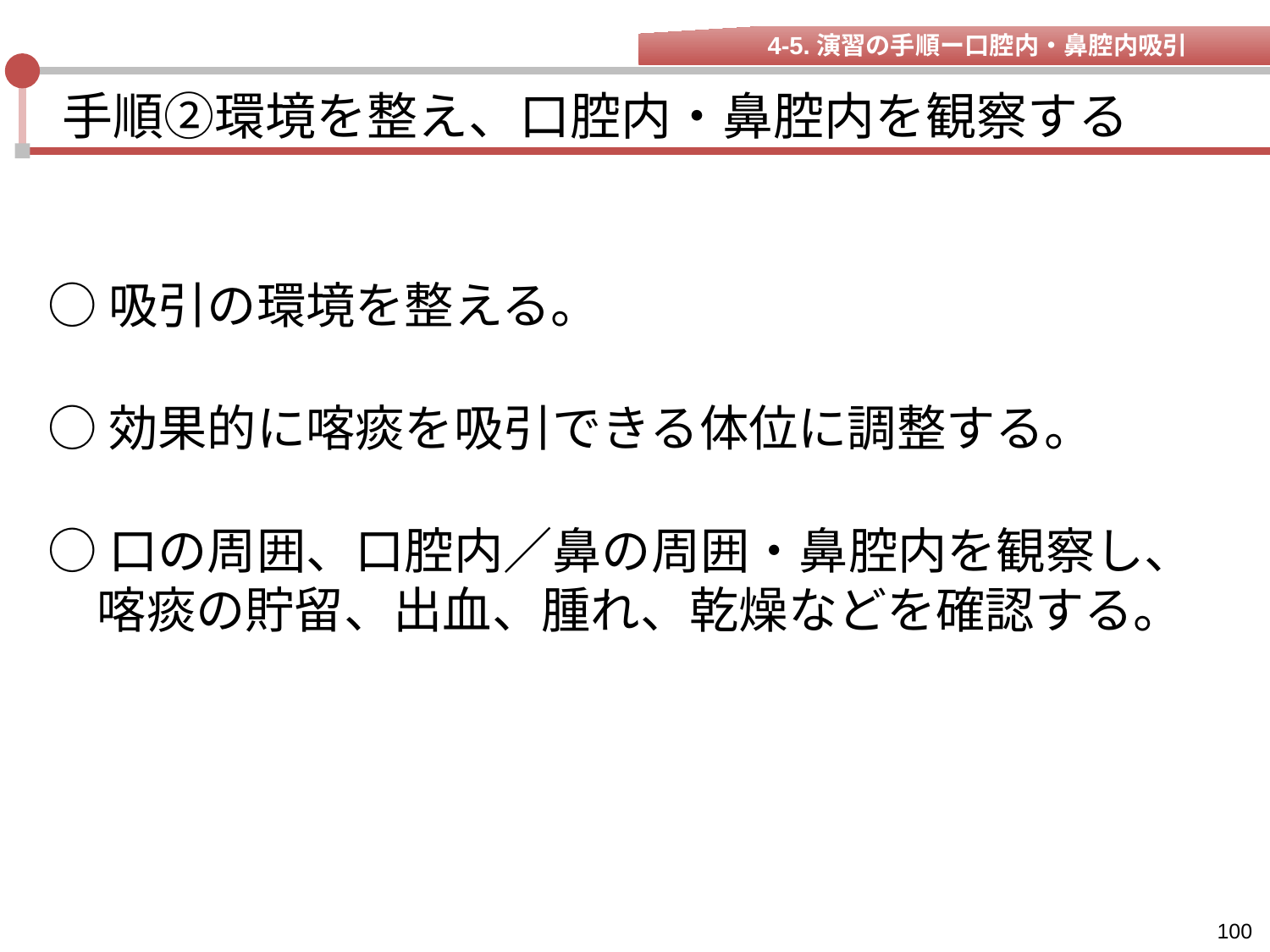

4-5.演習の手順ー口腔内・鼻腔内吸引
# 手順②環境を整え、口腔内・鼻腔内を観察する
○吸引の環境を整える。
○効果的に喀痰を吸引できる体位に調整する。
○口の周囲、口腔内／鼻の周囲・鼻腔内を観察し、喀痰の貯留、出血、腫れ、乾燥などを確認する。
100